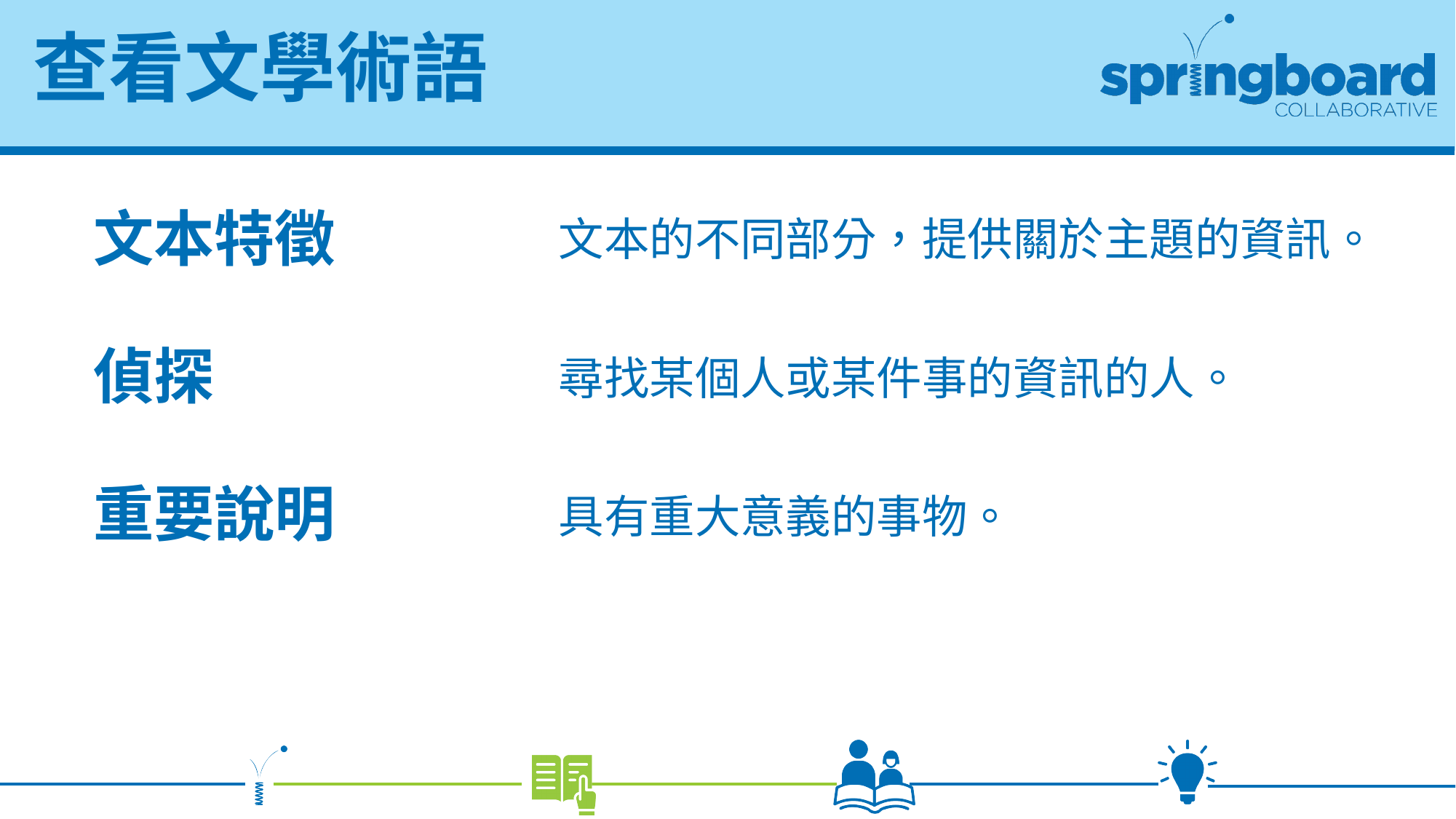

# 查看文學術語
文本的不同部分，提供關於主題的資訊。
文本特徵
偵探
尋找某個人或某件事的資訊的人。
重要說明
具有重大意義的事物。